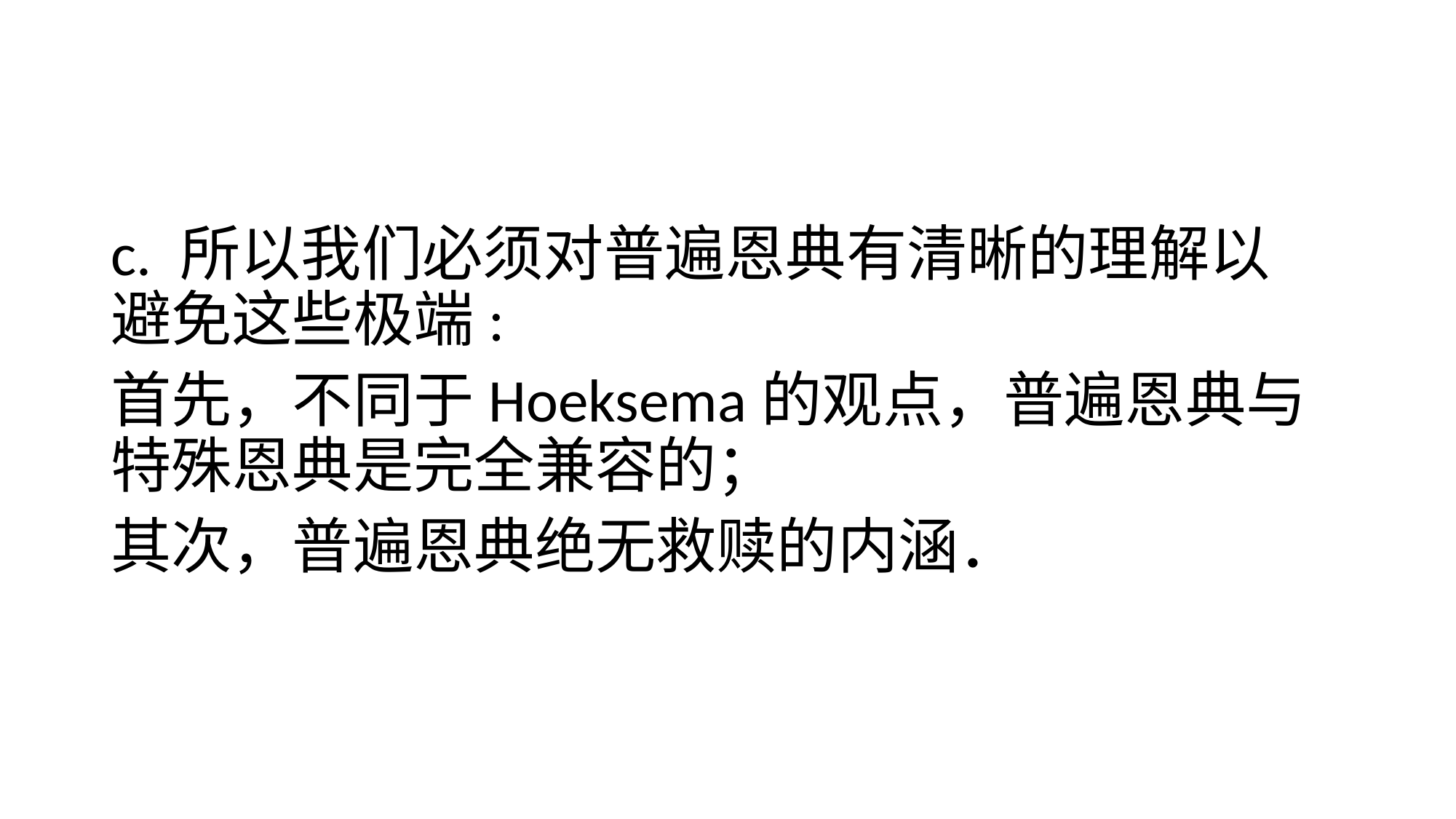

#
c. 所以我们必须对普遍恩典有清晰的理解以避免这些极端:
首先，不同于Hoeksema的观点，普遍恩典与特殊恩典是完全兼容的；
其次，普遍恩典绝无救赎的内涵．